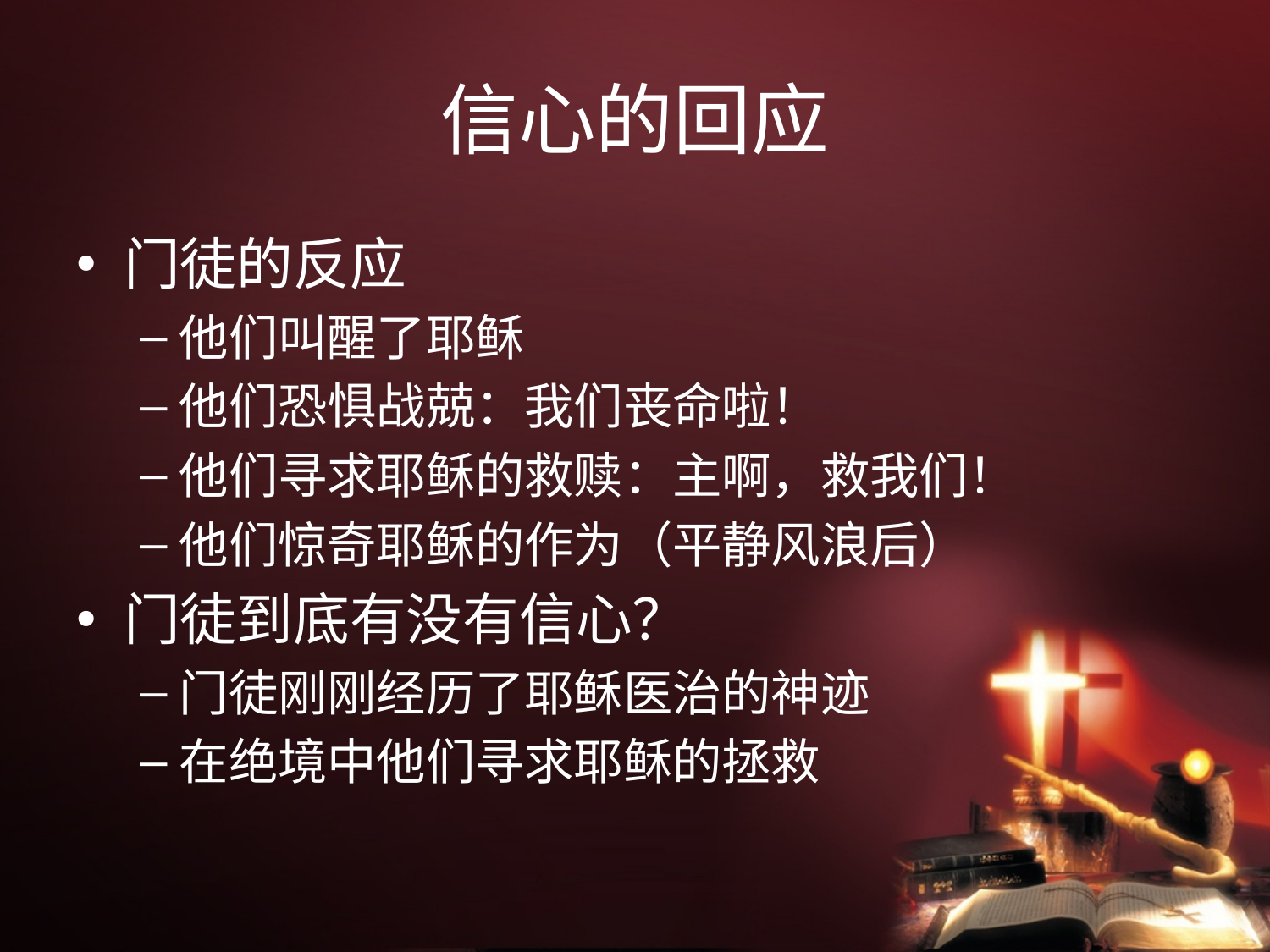

# 信心的回应
门徒的反应
他们叫醒了耶稣
他们恐惧战兢：我们丧命啦！
他们寻求耶稣的救赎：主啊，救我们！
他们惊奇耶稣的作为（平静风浪后）
门徒到底有没有信心？
门徒刚刚经历了耶稣医治的神迹
在绝境中他们寻求耶稣的拯救